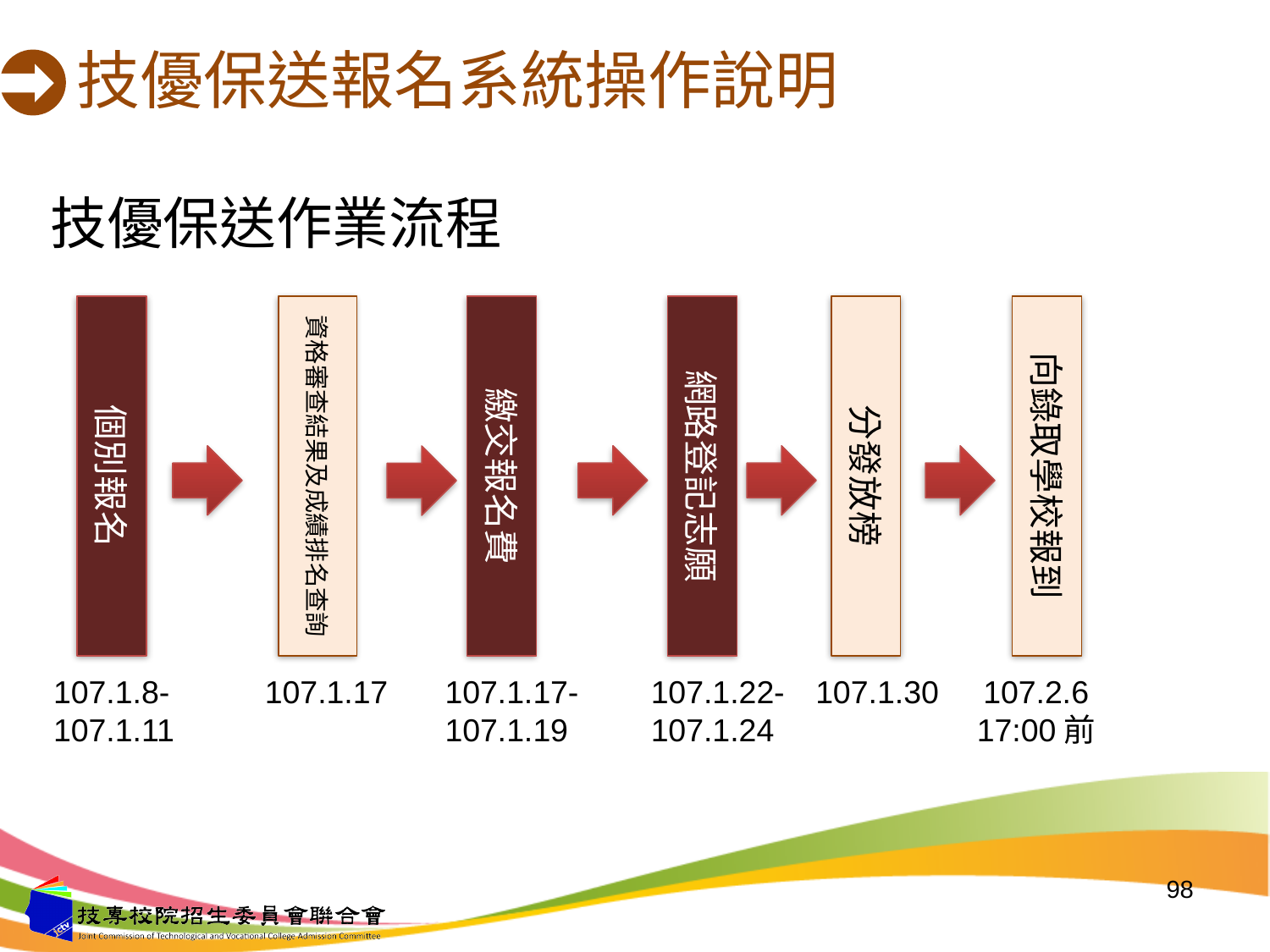

# 技優保送報名系統操作說明

技優保送作業流程
個別報名
資格審查結果及成績排名查詢
繳交報名費
網路登記志願
分發放榜
向錄取學校報到

107.1.8-
107.1.11
107.1.17
107.1.17-
107.1.19
107.1.22-
107.1.24
107.1.30
107.2.6
17:00前
98